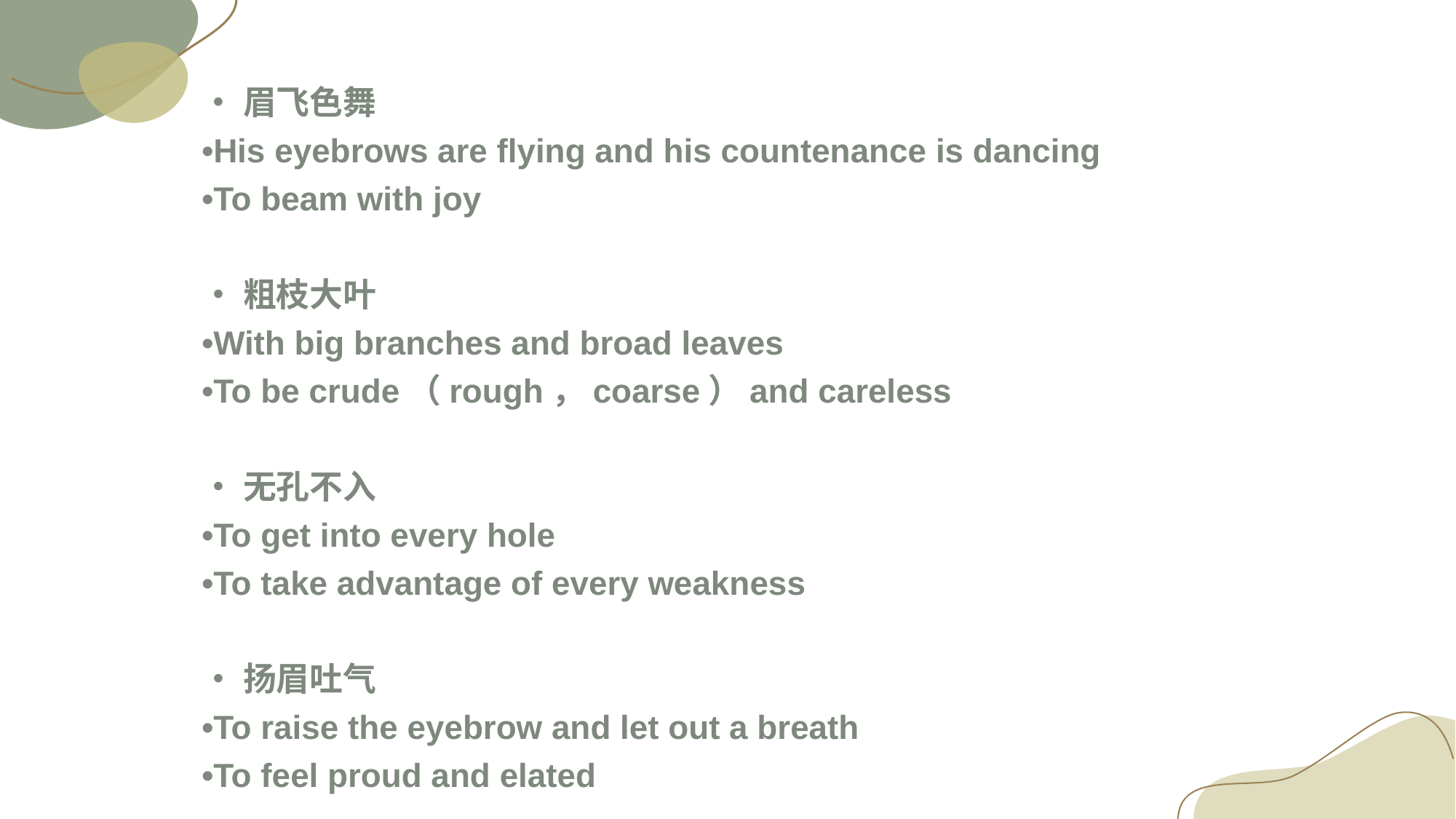

•眉飞色舞
•His eyebrows are flying and his countenance is dancing
•To beam with joy

•粗枝大叶
•With big branches and broad leaves
•To be crude（rough，coarse）and careless

•无孔不入
•To get into every hole
•To take advantage of every weakness

•扬眉吐气
•To raise the eyebrow and let out a breath
•To feel proud and elated